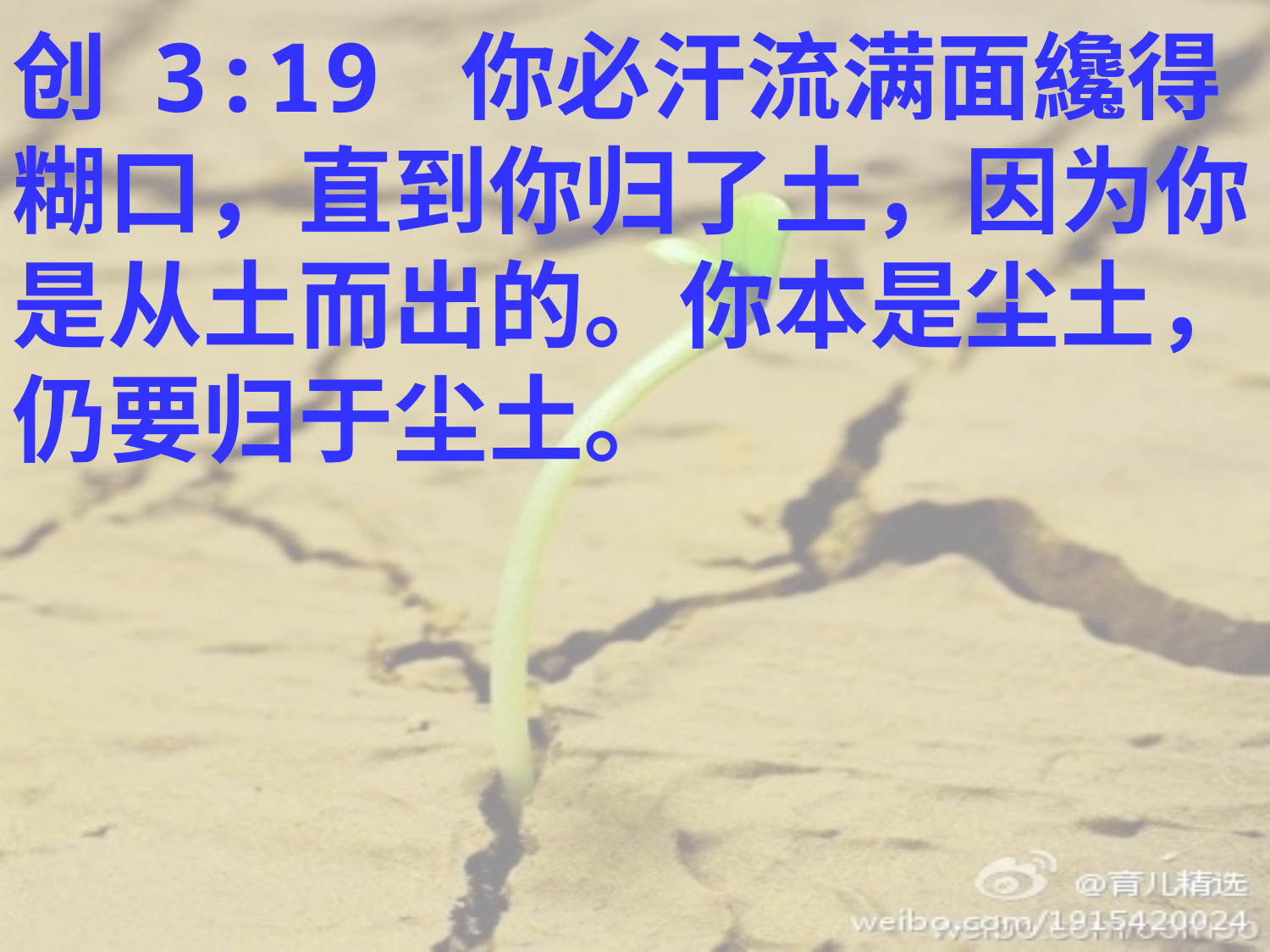

创 3:19 你必汗流满面纔得糊口，直到你归了土，因为你是从土而出的。你本是尘土，仍要归于尘土。